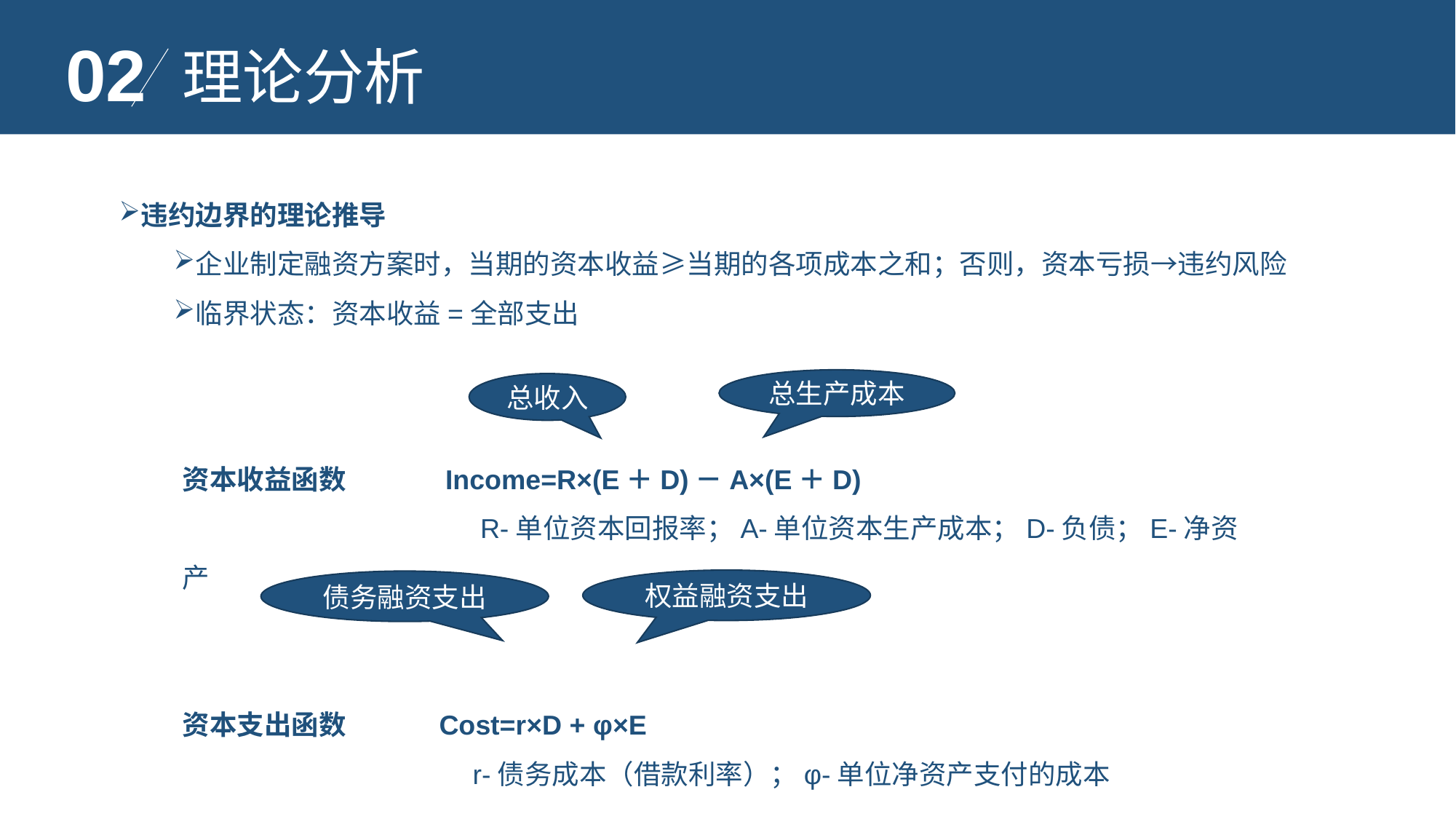

02
理论分析
违约边界的理论推导
企业制定融资方案时，当期的资本收益≥当期的各项成本之和；否则，资本亏损→违约风险
临界状态：资本收益=全部支出
总生产成本
总收入
资本收益函数               Income=R×(E＋D)－A×(E＋D)
                                       R-单位资本回报率；A-单位资本生产成本；D-负债；E-净资产

资本支出函数              Cost=r×️D + φ×️E
                                      r-债务成本（借款利率）；φ-单位净资产支付的成本
权益融资支出
债务融资支出